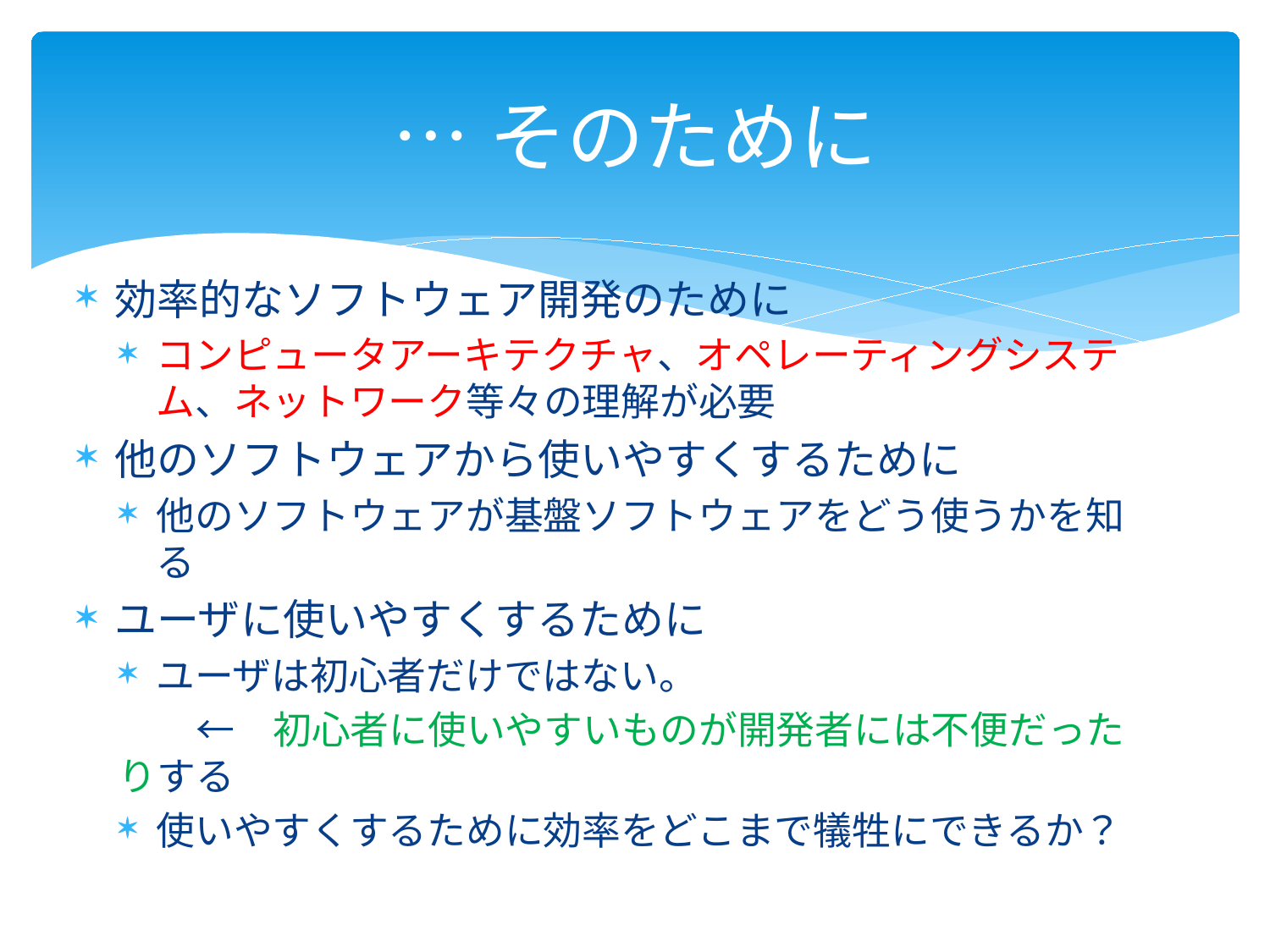

# …そのために
効率的なソフトウェア開発のために
コンピュータアーキテクチャ、オペレーティングシステム、ネットワーク等々の理解が必要
他のソフトウェアから使いやすくするために
他のソフトウェアが基盤ソフトウェアをどう使うかを知る
ユーザに使いやすくするために
ユーザは初心者だけではない。
　　←　初心者に使いやすいものが開発者には不便だったりする
使いやすくするために効率をどこまで犠牲にできるか？